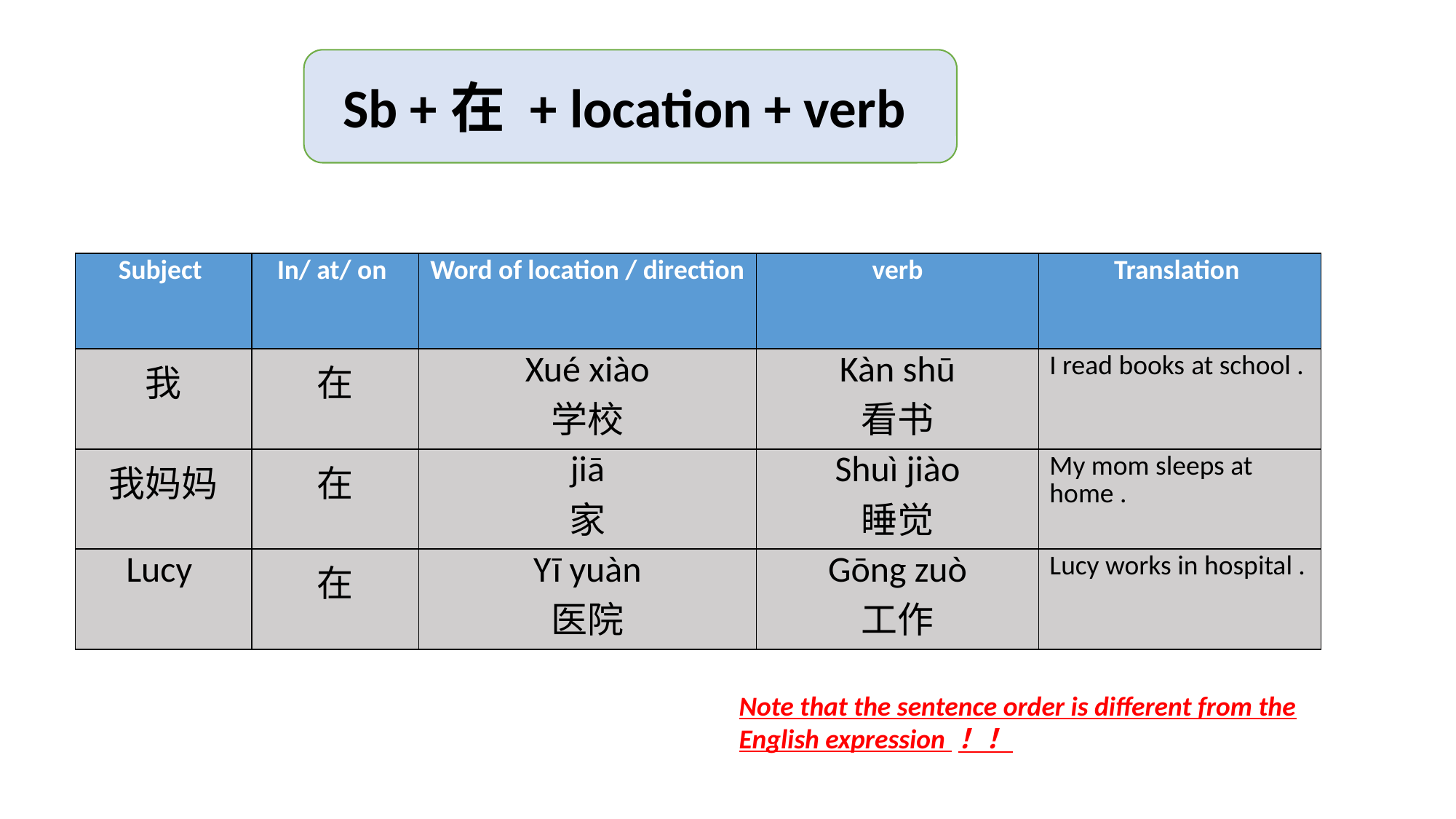

Sb +在 + location + verb
| Subject | In/ at/ on | Word of location / direction | verb | Translation |
| --- | --- | --- | --- | --- |
| 我 | 在 | Xué xiào 学校 | Kàn shū 看书 | I read books at school . |
| 我妈妈 | 在 | jiā 家 | Shuì jiào 睡觉 | My mom sleeps at home . |
| Lucy | 在 | Yī yuàn 医院 | Gōng zuò 工作 | Lucy works in hospital . |
Note that the sentence order is different from the English expression ！！